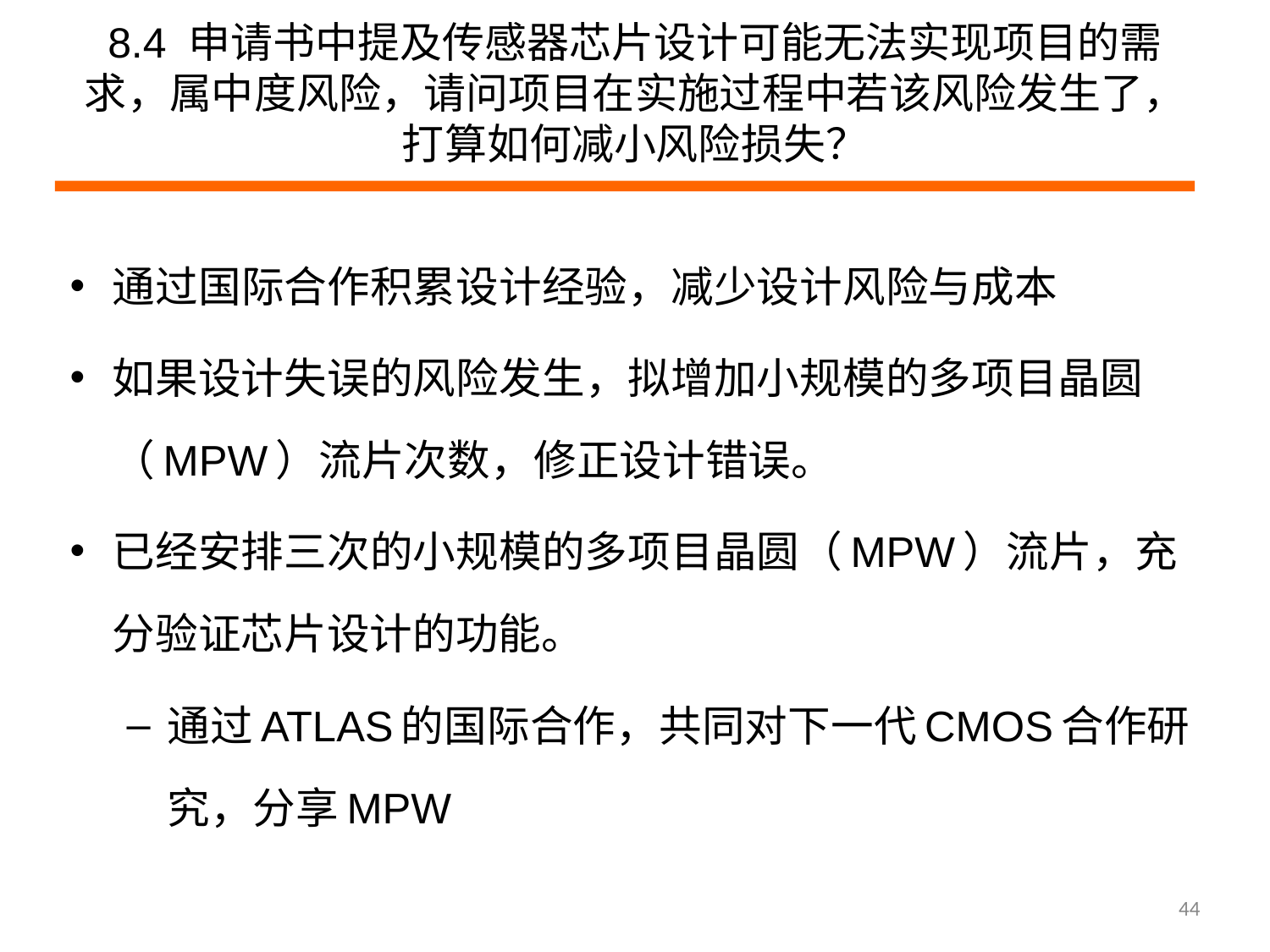

# 8.4 申请书中提及传感器芯片设计可能无法实现项目的需求，属中度风险，请问项目在实施过程中若该风险发生了，打算如何减小风险损失？

通过国际合作积累设计经验，减少设计风险与成本
如果设计失误的风险发生，拟增加小规模的多项目晶圆（MPW）流片次数，修正设计错误。
已经安排三次的小规模的多项目晶圆（MPW）流片，充分验证芯片设计的功能。
通过ATLAS的国际合作，共同对下一代CMOS合作研究，分享MPW
44